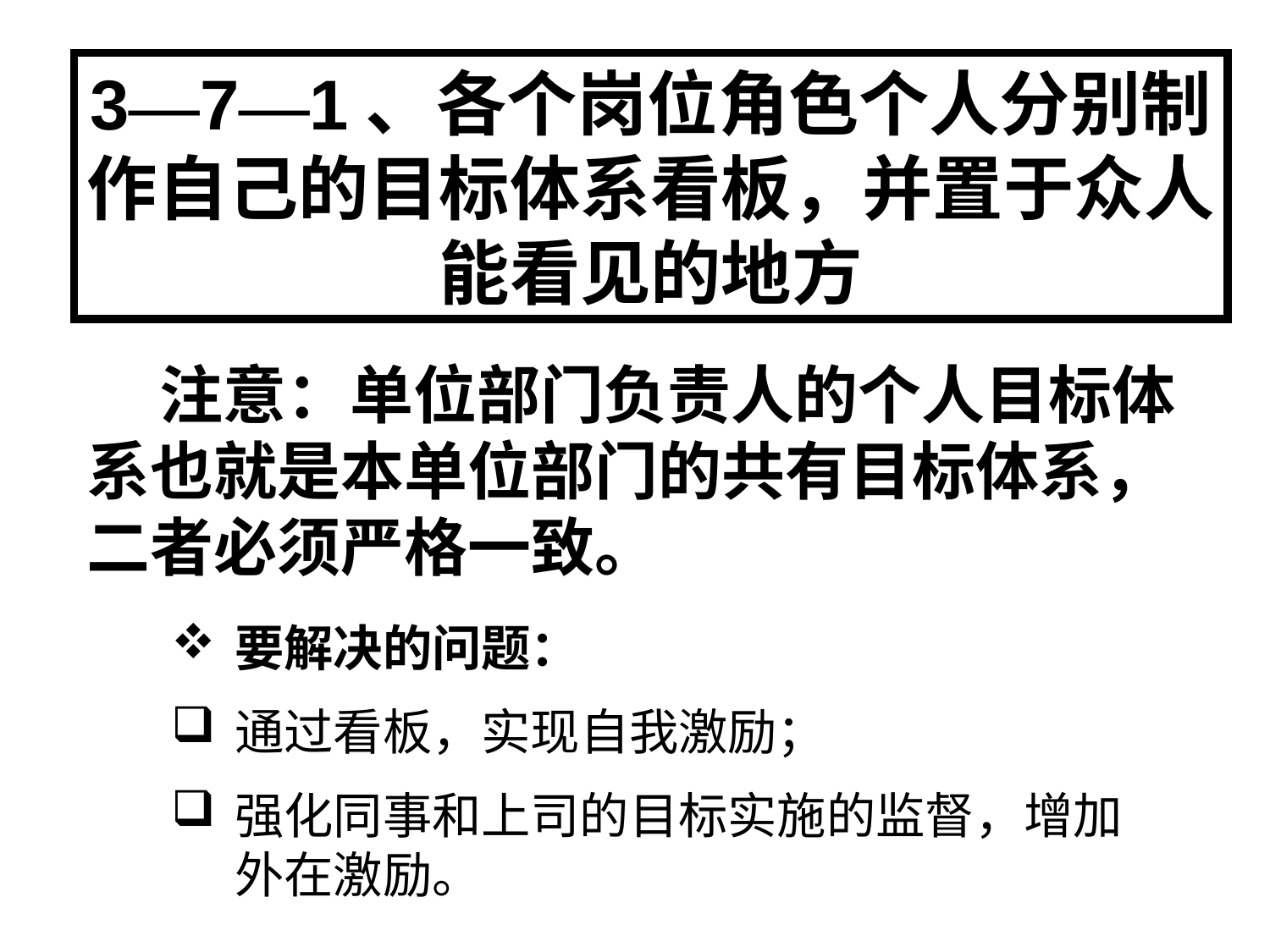

3—7—1、各个岗位角色个人分别制作自己的目标体系看板，并置于众人能看见的地方
    注意：单位部门负责人的个人目标体系也就是本单位部门的共有目标体系，二者必须严格一致。
要解决的问题：
通过看板，实现自我激励；
强化同事和上司的目标实施的监督，增加外在激励。